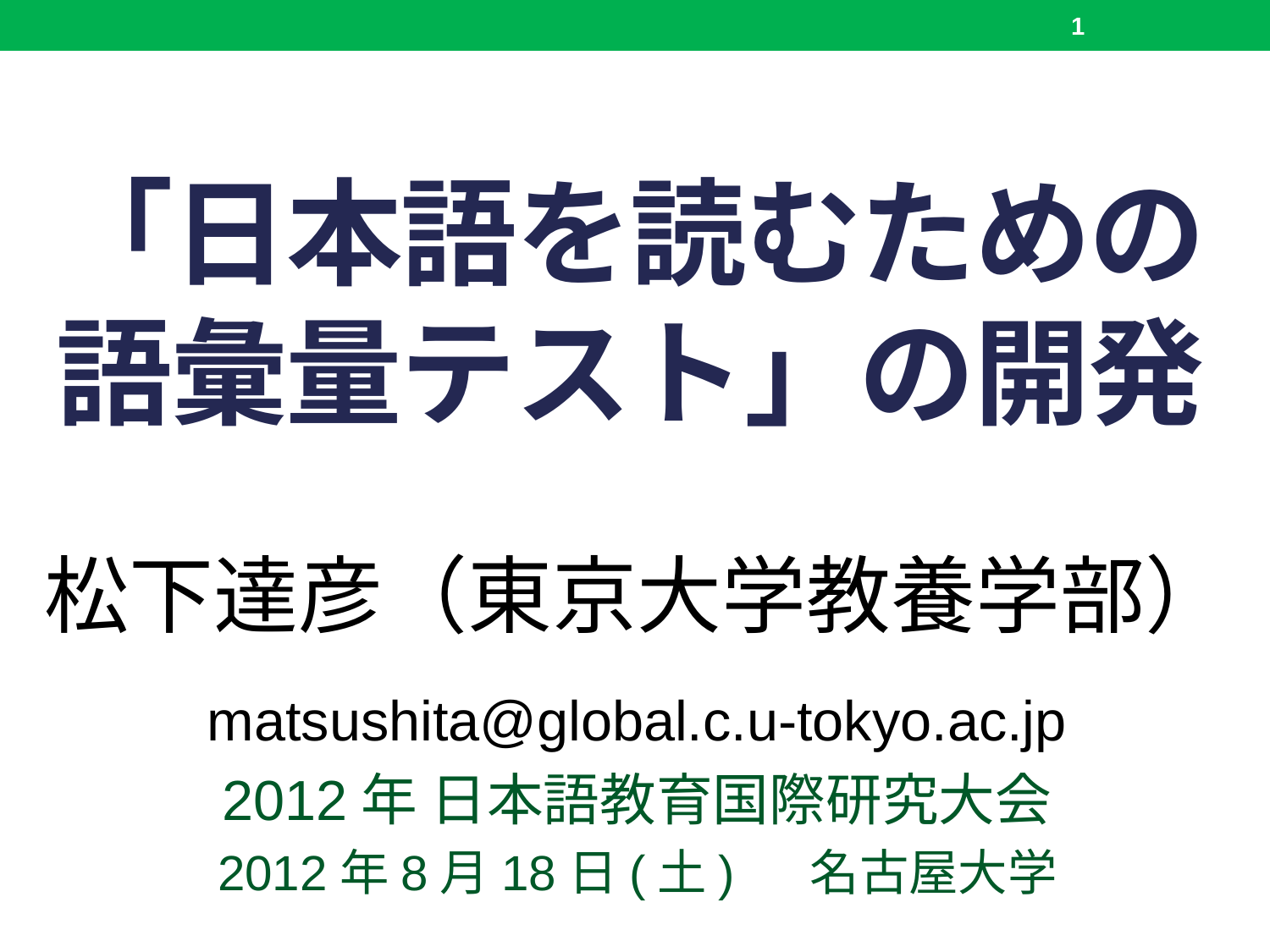

1
「日本語を読むための語彙量テスト」の開発
松下達彦（東京大学教養学部）

matsushita@global.c.u-tokyo.ac.jp
2012年 日本語教育国際研究大会
2012年8月18日(土) 　名古屋大学